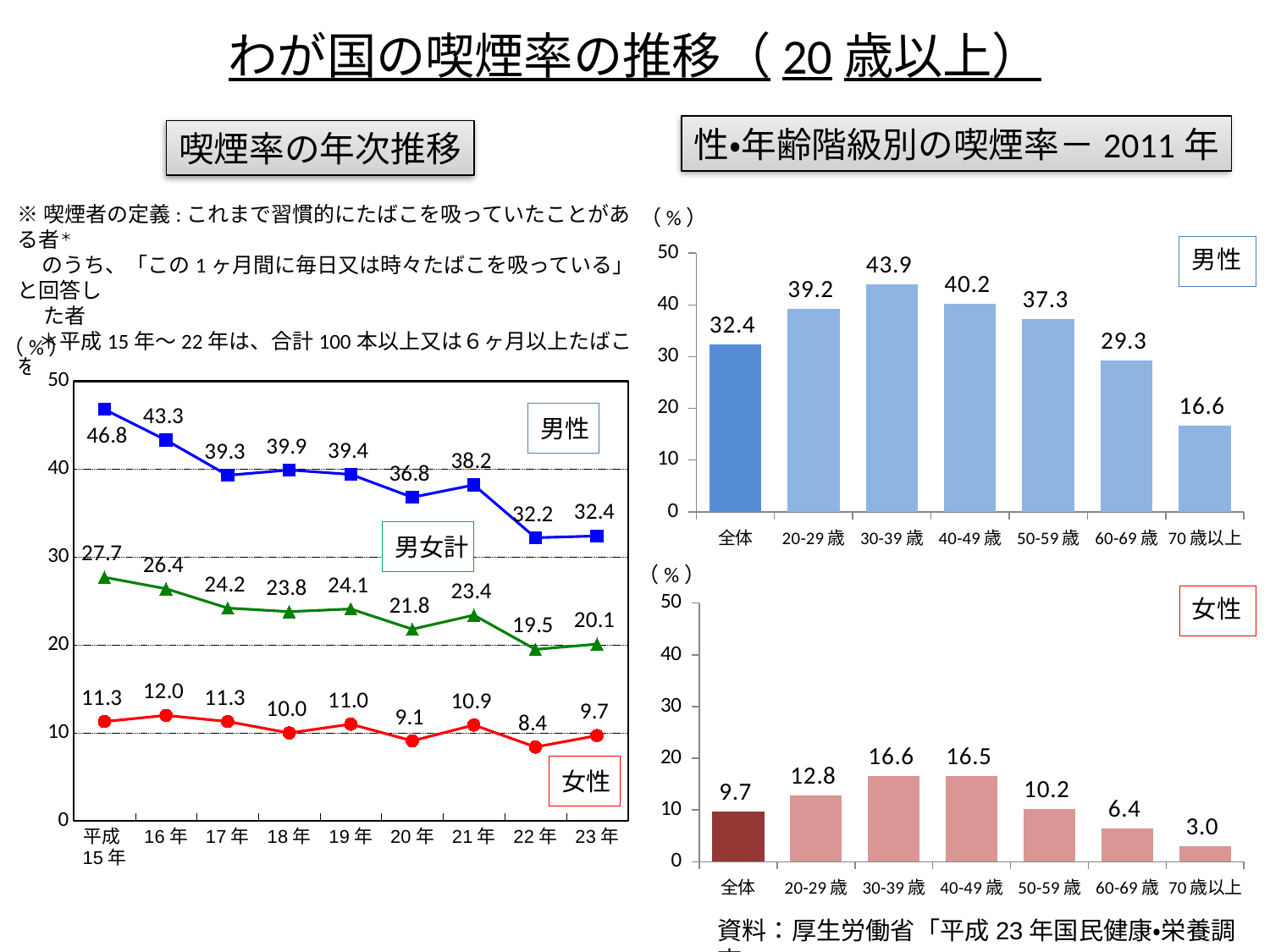

# わが国の喫煙率の推移（20歳以上）
性・年齢階級別の喫煙率－2011年
喫煙率の年次推移
※喫煙者の定義:これまで習慣的にたばこを吸っていたことがある者＊
　　のうち、「この1ヶ月間に毎日又は時々たばこを吸っている」と回答し
　 た者
　＊平成15年～22年は、合計100本以上又は６ヶ月以上たばこを吸っ
　ている（吸っていた）者
（%）

### Chart

| Category |  |
|---|---|
| 全体 | 32.4 |
| 20-29歳 | 39.2 |
| 30-39歳 | 43.9 |
| 40-49歳 | 40.2 |
| 50-59歳 | 37.3 |
| 60-69歳 | 29.3 |
| 70歳以上 | 16.6 |
（%）

### Chart

| Category | 総数 | 男性 | 女性 |
|---|---|---|---|
| 平成15年 | 27.7 | 46.8 | 11.3 |
| 16年 | 26.4 | 43.3 | 12.0 |
| 17年 | 24.2 | 39.3 | 11.3 |
| 18年 | 23.8 | 39.9 | 10.0 |
| 19年 | 24.1 | 39.4 | 11.0 |
| 20年 | 21.8 | 36.8 | 9.1 |
| 21年 | 23.4 | 38.2 | 10.9 |
| 22年 | 19.5 | 32.2 | 8.4 |
| 23年 | 20.1 | 32.4 | 9.7 |
男性
男女計
（%）

### Chart

| Category |  |
|---|---|
| 全体 | 9.7 |
| 20-29歳 | 12.8 |
| 30-39歳 | 16.6 |
| 40-49歳 | 16.5 |
| 50-59歳 | 10.2 |
| 60-69歳 | 6.4 |
| 70歳以上 | 3.0 |
女性
資料：厚生労働省「平成23年国民健康・栄養調査」